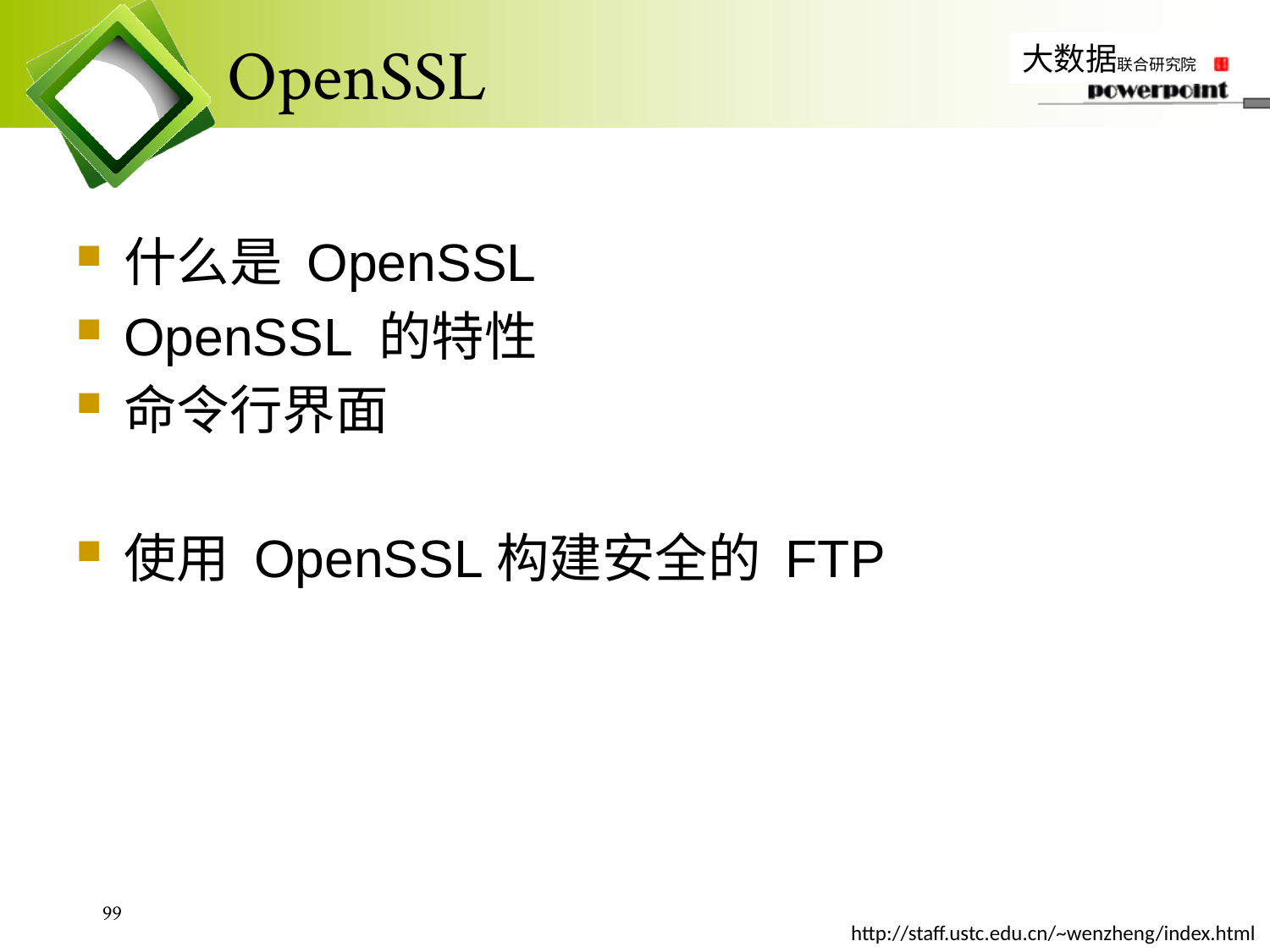

# OpenSSL

什么是 OpenSSL
OpenSSL 的特性
命令行界面

使用 OpenSSL构建安全的 FTP
99